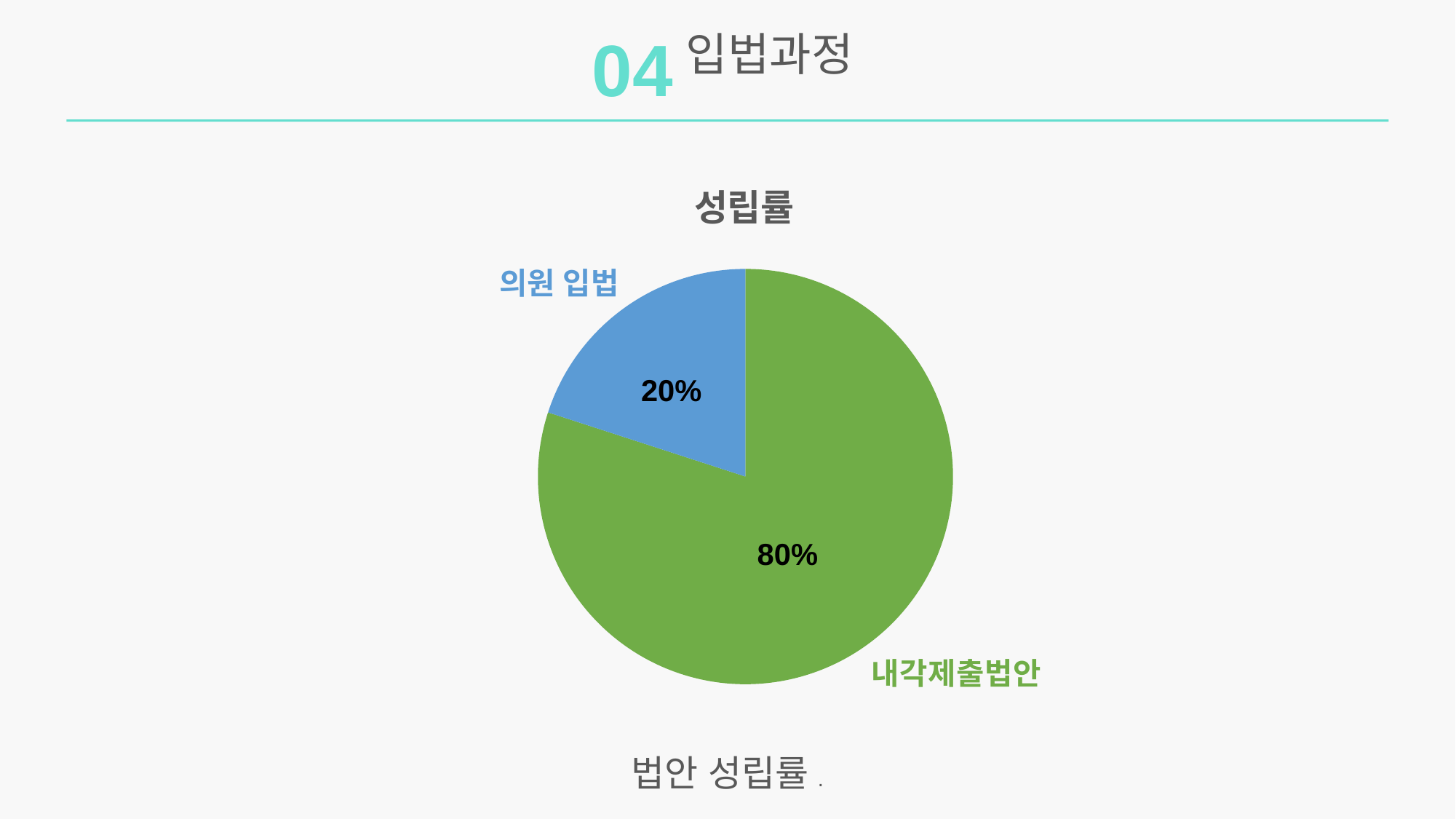

04
입법과정

### Chart:

| Category | 성립률 |
|---|---|
| 내각제출법안 | 0.8 |
| 의원 입법 | 0.2 |
20%
80%
법안 성립률.